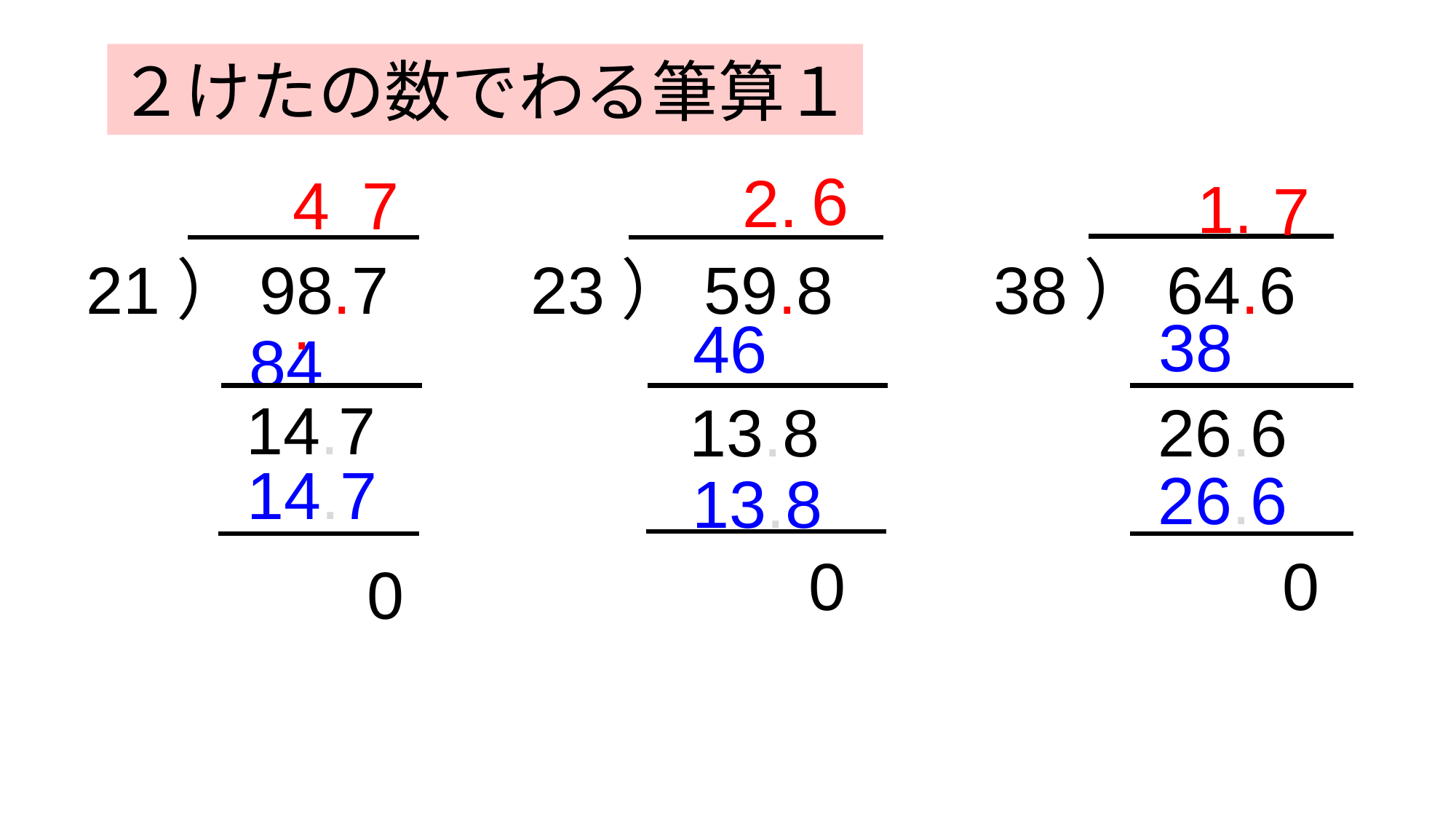

２けたの数でわる筆算１
4.
7
1.
7
6
2.
21）98.7
23）59.8
38）64.6
84
38
46
14.7
26.6
13.8
14.7
26.6
13.8
0
0
0